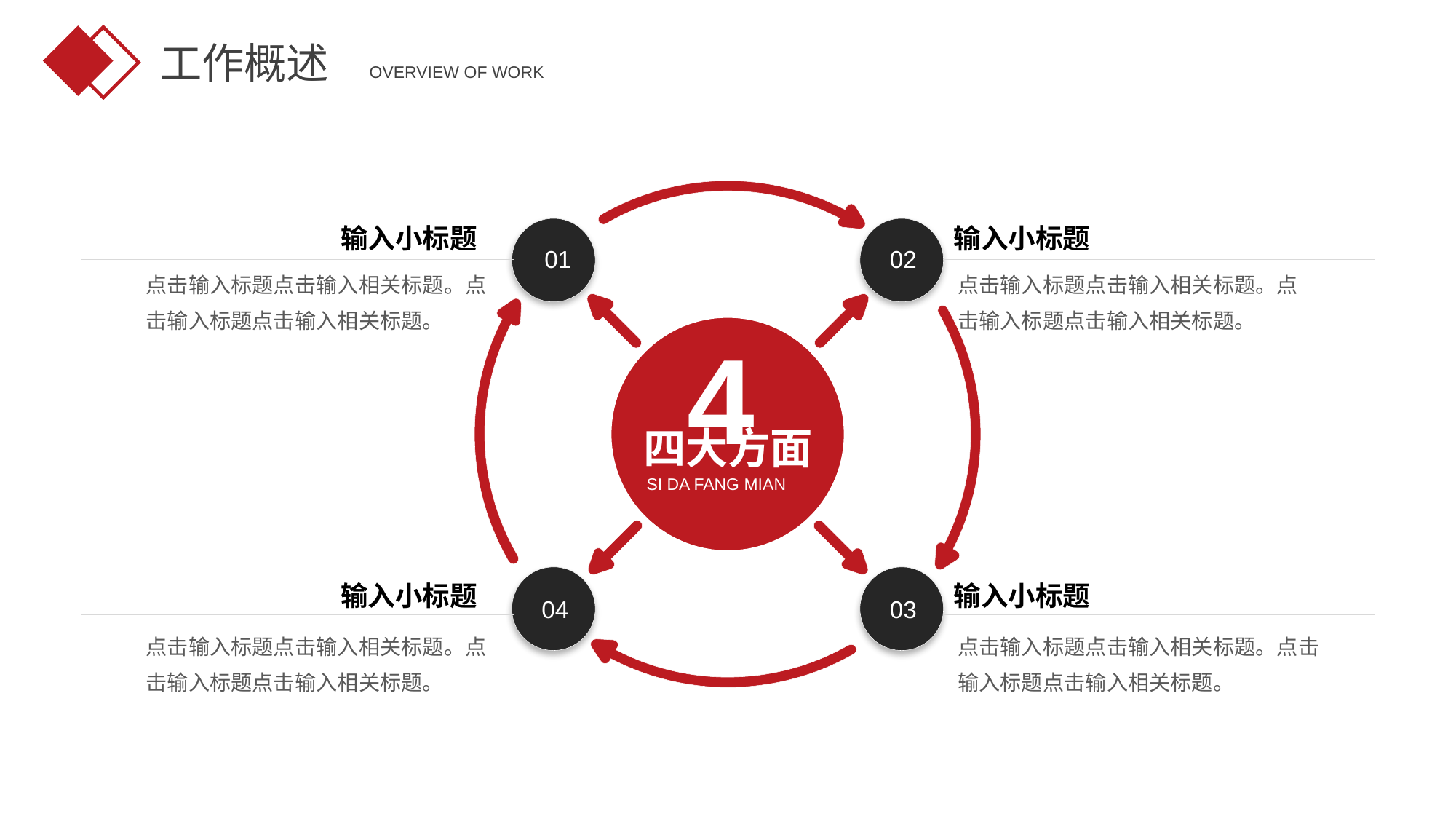

工作概述
OVERVIEW OF WORK

输入小标题
点击输入标题点击输入相关标题。点击输入标题点击输入相关标题。
输入小标题
点击输入标题点击输入相关标题。点击输入标题点击输入相关标题。
01
02

4

四大方面
SI DA FANG MIAN

输入小标题
点击输入标题点击输入相关标题。点击输入标题点击输入相关标题。
输入小标题
点击输入标题点击输入相关标题。点击输入标题点击输入相关标题。
04
03